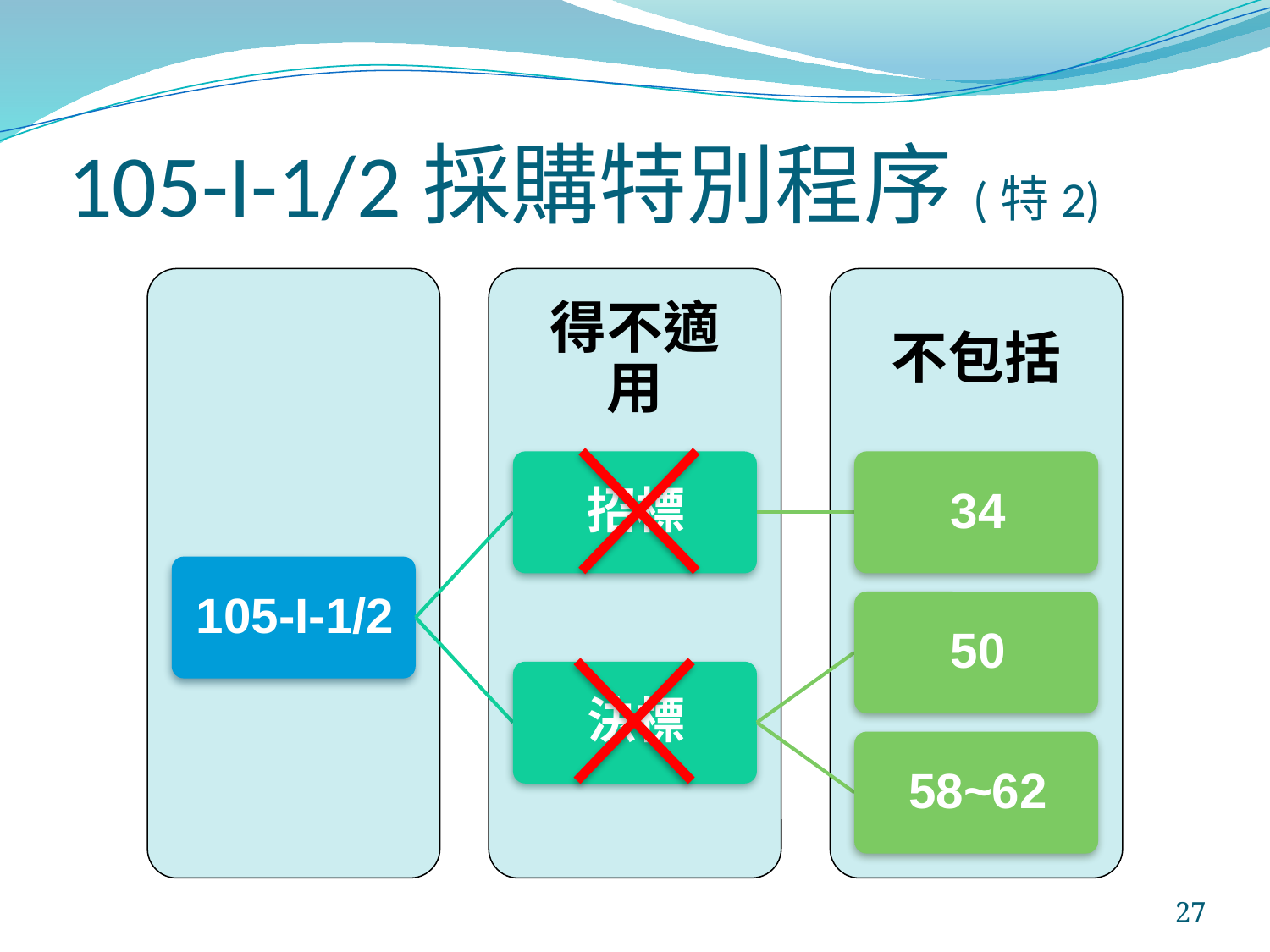

# 105-I-1/2採購特別程序(特2)
不包括
得不適用

105-I-1/2

招標

34

決標

50

58~62

27